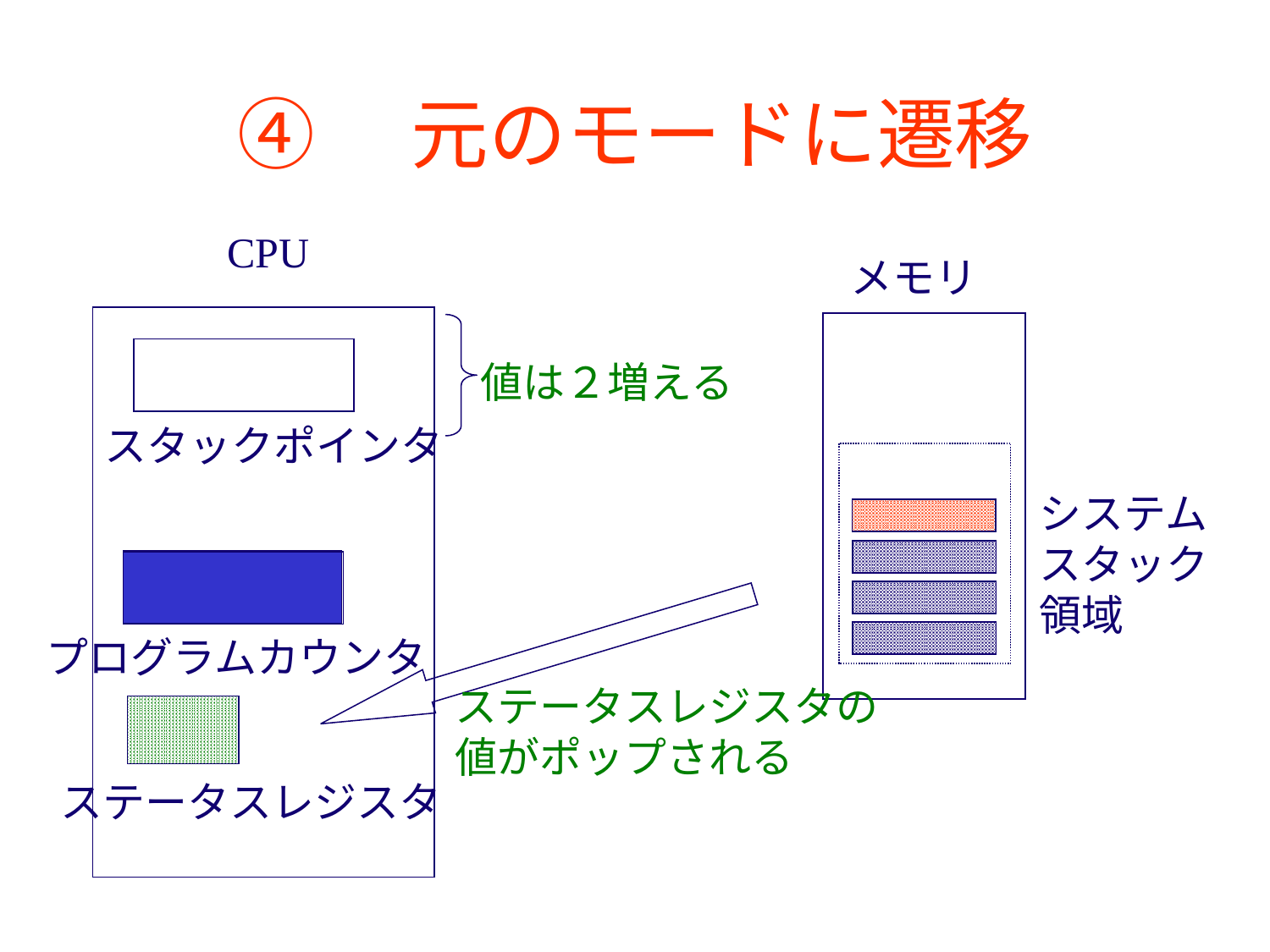

# ④　元のモードに遷移
CPU
メモリ

値は２増える
スタックポインタ

システム
スタック
領域

プログラムカウンタ

ステータスレジスタの
値がポップされる

ステータスレジスタ